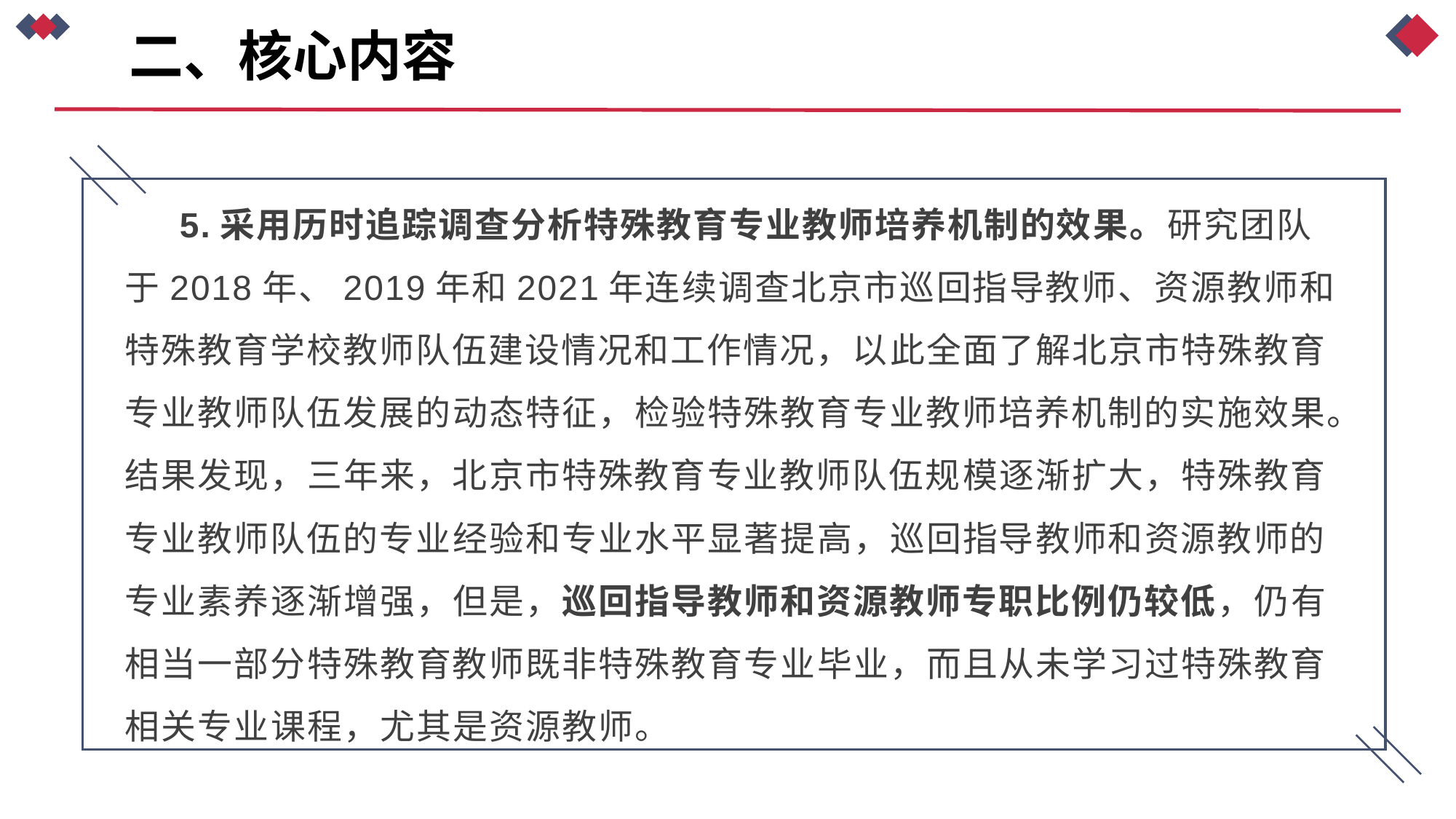

二、核心内容

5.采用历时追踪调查分析特殊教育专业教师培养机制的效果。研究团队于2018年、2019年和2021年连续调查北京市巡回指导教师、资源教师和特殊教育学校教师队伍建设情况和工作情况，以此全面了解北京市特殊教育专业教师队伍发展的动态特征，检验特殊教育专业教师培养机制的实施效果。结果发现，三年来，北京市特殊教育专业教师队伍规模逐渐扩大，特殊教育专业教师队伍的专业经验和专业水平显著提高，巡回指导教师和资源教师的专业素养逐渐增强，但是，巡回指导教师和资源教师专职比例仍较低，仍有相当一部分特殊教育教师既非特殊教育专业毕业，而且从未学习过特殊教育相关专业课程，尤其是资源教师。